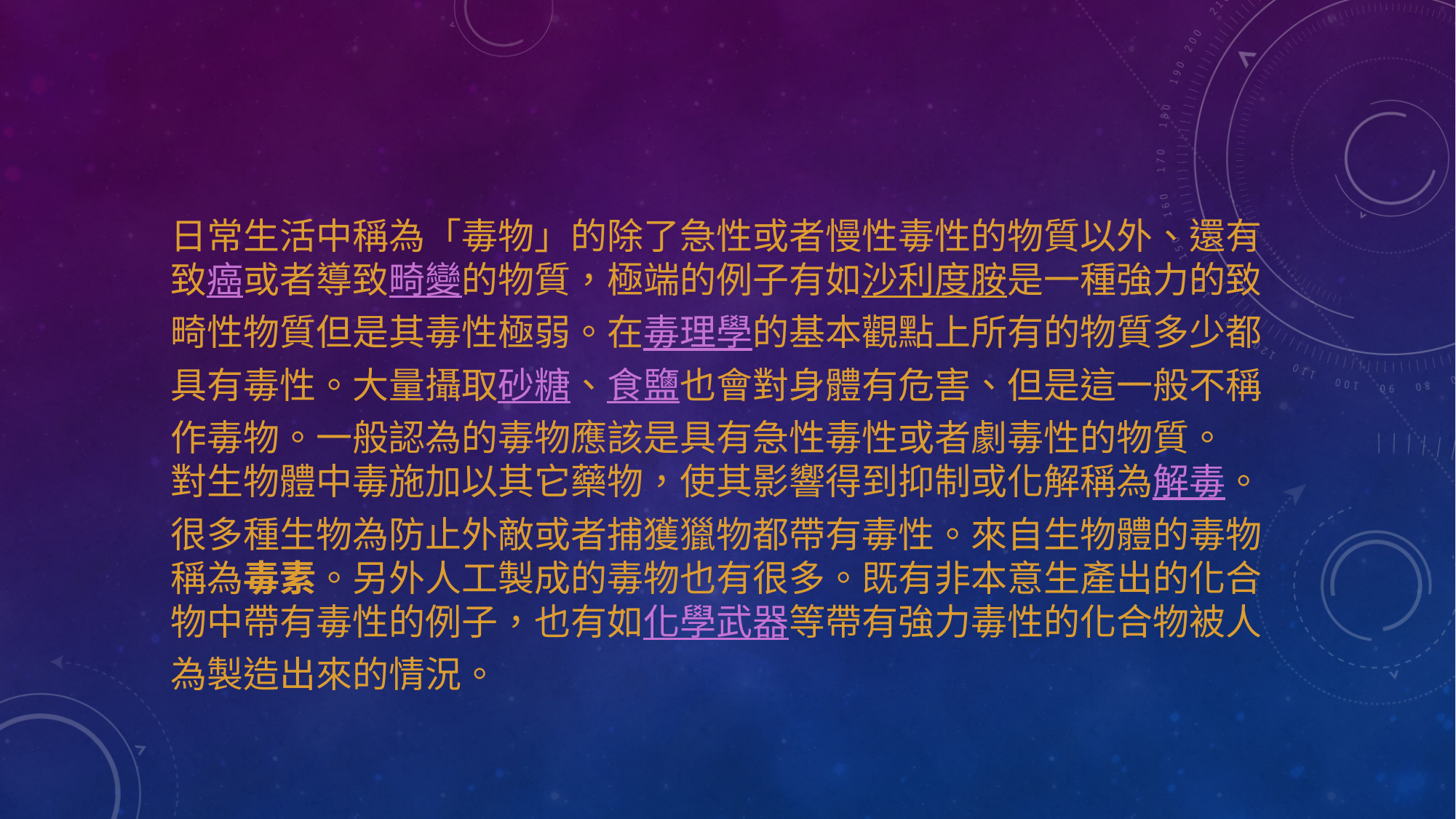

日常生活中稱為「毒物」的除了急性或者慢性毒性的物質以外、還有致癌或者導致畸變的物質，極端的例子有如沙利度胺是一種強力的致畸性物質但是其毒性極弱。在毒理學的基本觀點上所有的物質多少都具有毒性。大量攝取砂糖、食鹽也會對身體有危害、但是這一般不稱作毒物。一般認為的毒物應該是具有急性毒性或者劇毒性的物質。
對生物體中毒施加以其它藥物，使其影響得到抑制或化解稱為解毒。
很多種生物為防止外敵或者捕獲獵物都帶有毒性。來自生物體的毒物稱為毒素。另外人工製成的毒物也有很多。既有非本意生產出的化合物中帶有毒性的例子，也有如化學武器等帶有強力毒性的化合物被人為製造出來的情況。